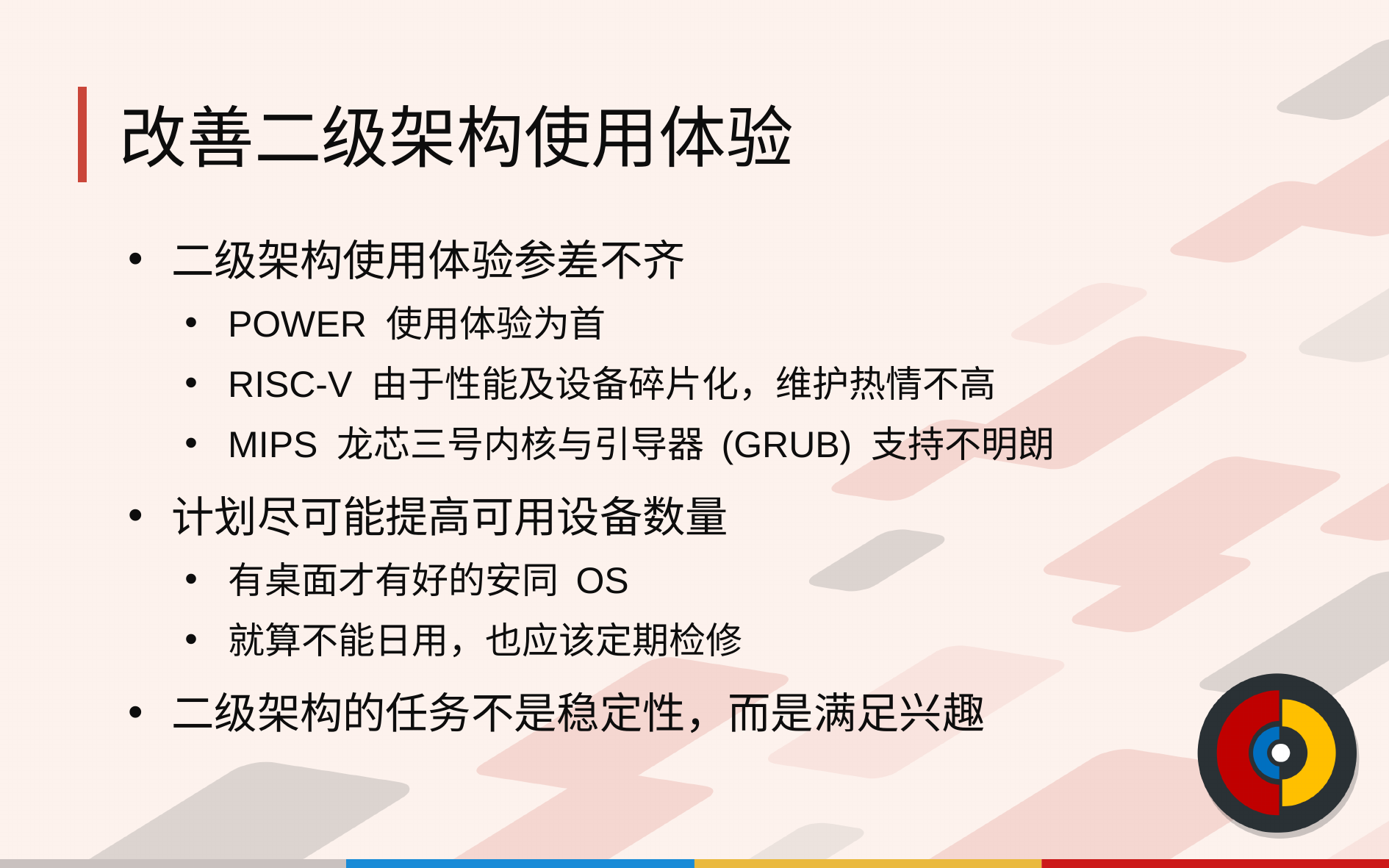

# 改善二级架构使用体验
二级架构使用体验参差不齐
POWER 使用体验为首
RISC-V 由于性能及设备碎片化，维护热情不高
MIPS 龙芯三号内核与引导器 (GRUB) 支持不明朗
计划尽可能提高可用设备数量
有桌面才有好的安同 OS
就算不能日用，也应该定期检修
二级架构的任务不是稳定性，而是满足兴趣